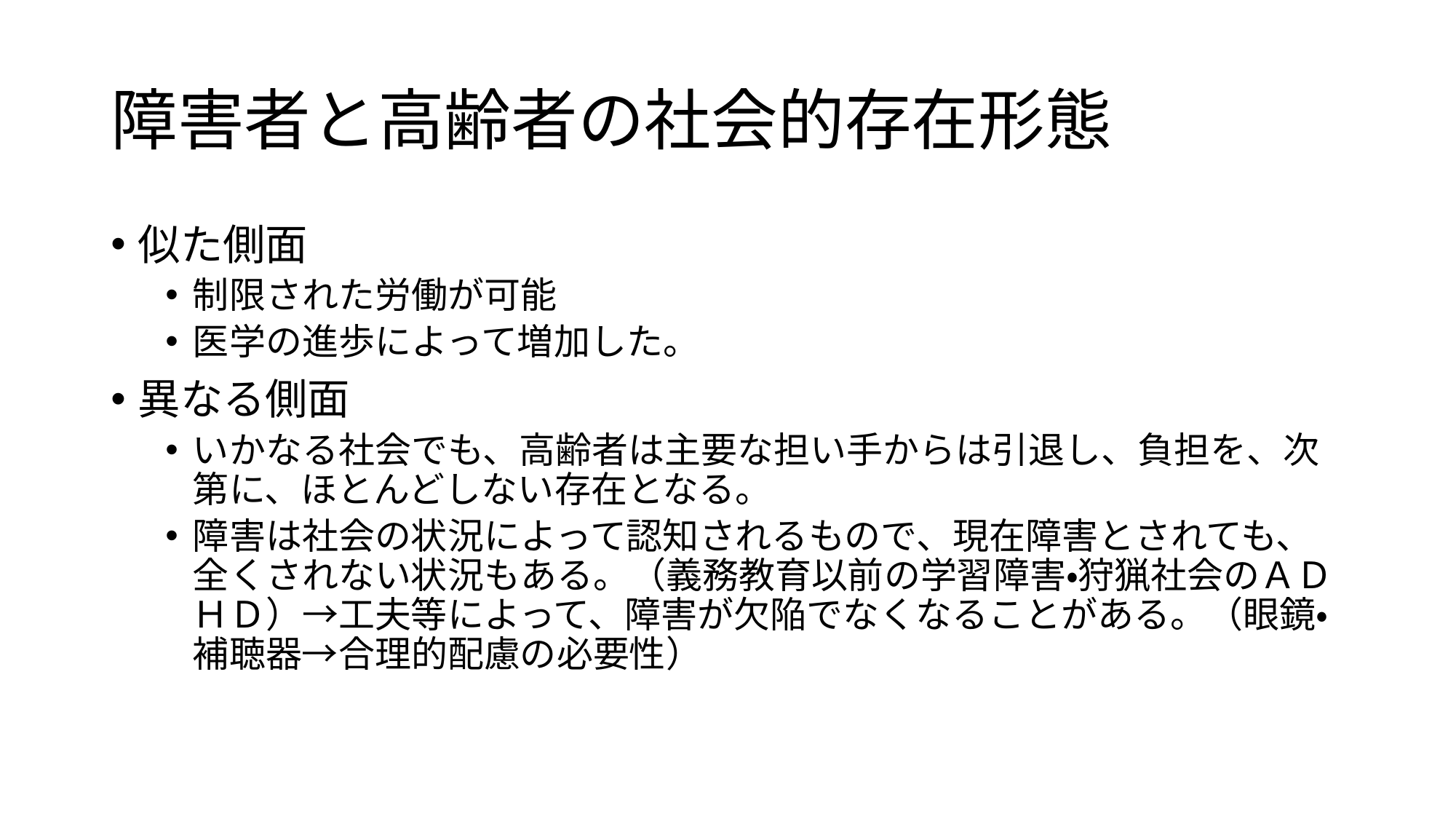

# 障害者と高齢者の社会的存在形態
似た側面
制限された労働が可能
医学の進歩によって増加した。
異なる側面
いかなる社会でも、高齢者は主要な担い手からは引退し、負担を、次第に、ほとんどしない存在となる。
障害は社会の状況によって認知されるもので、現在障害とされても、全くされない状況もある。（義務教育以前の学習障害・狩猟社会のＡＤＨＤ）→工夫等によって、障害が欠陥でなくなることがある。（眼鏡・補聴器→合理的配慮の必要性）